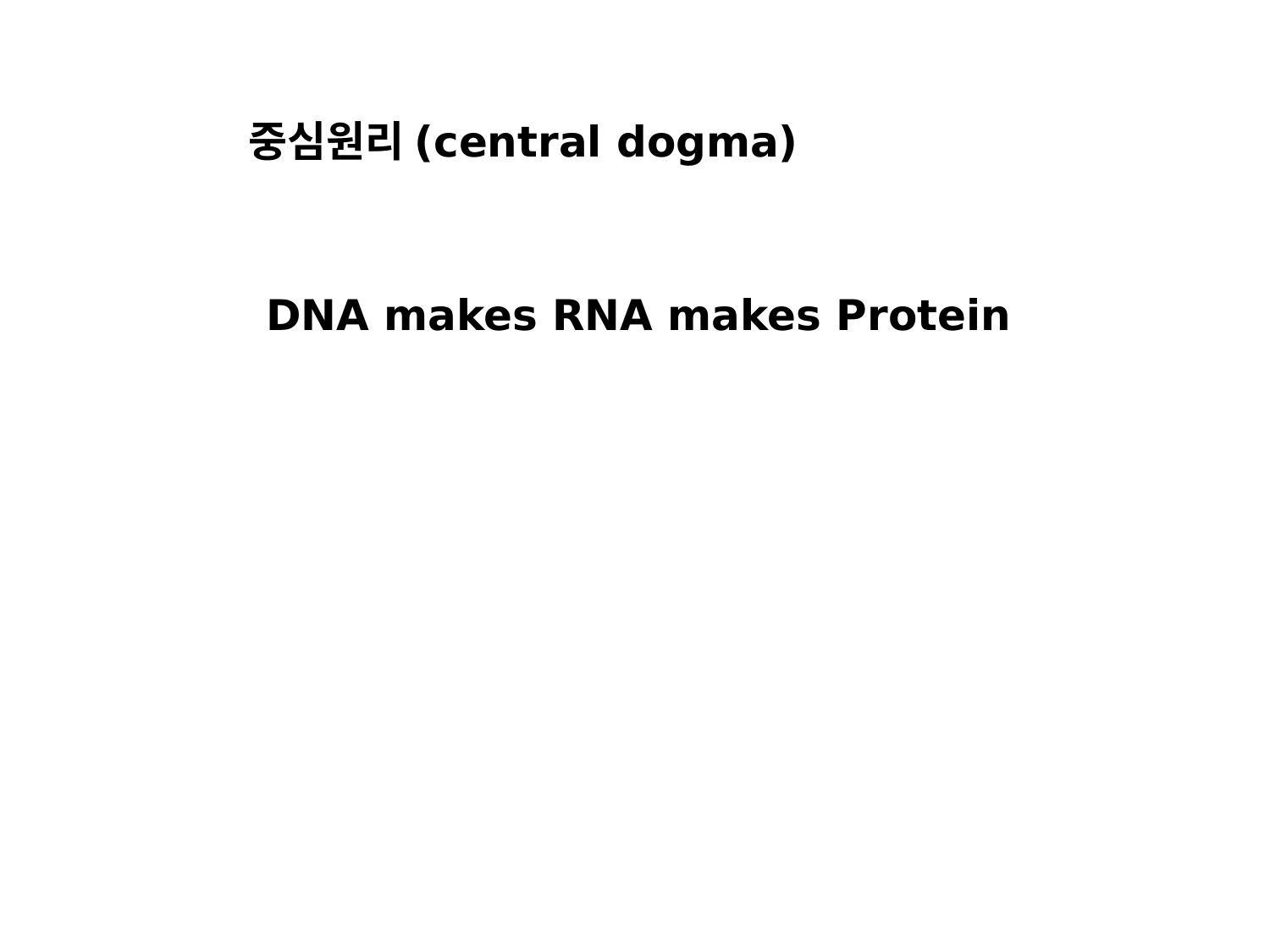

중심원리(central dogma)
DNA makes RNA makes Protein